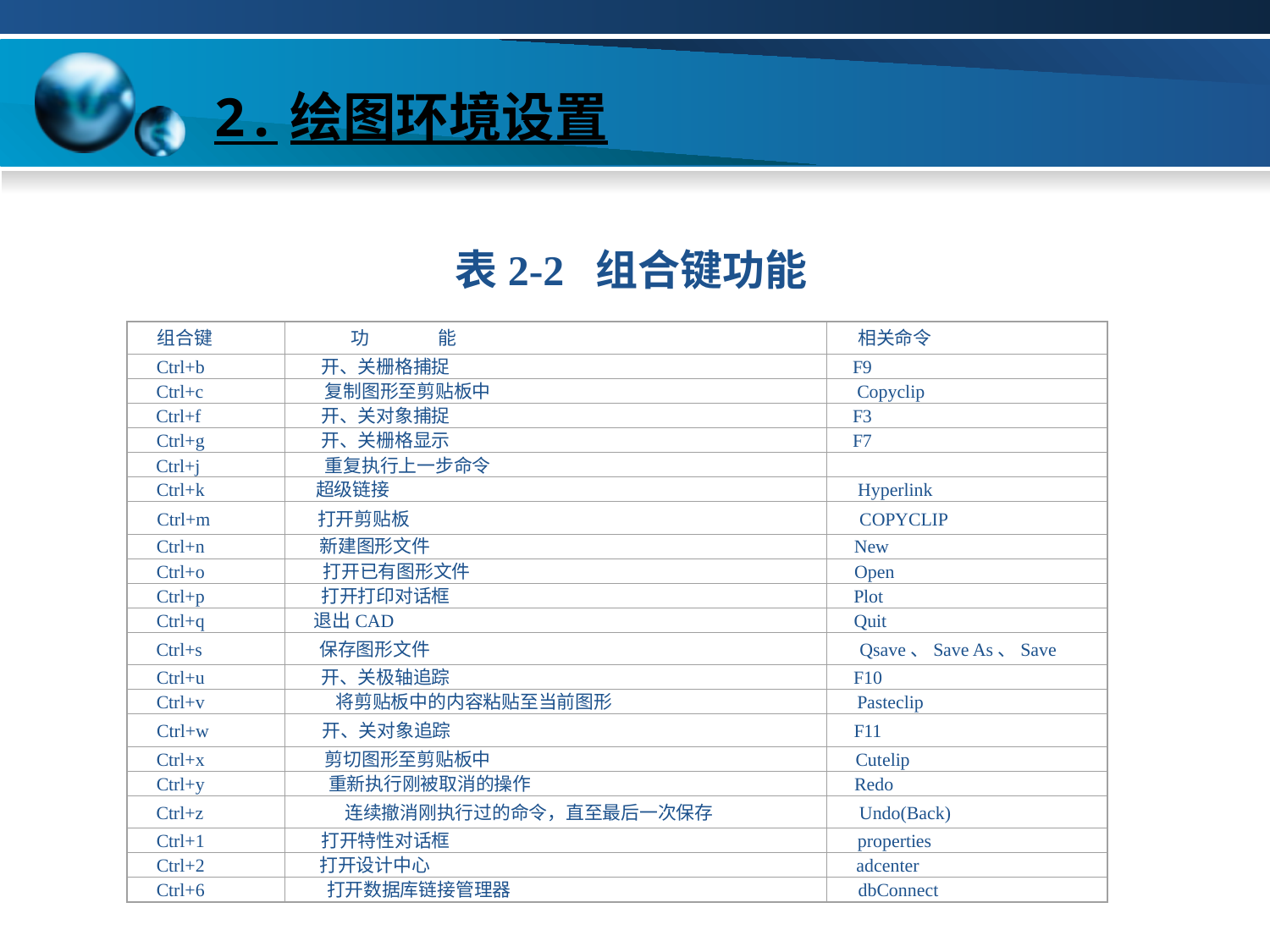

# 2.绘图环境设置
表2-2  组合键功能

组合键

     功                 能

相关命令
Ctrl+b

开、关栅格捕捉

F9

Copyclip

Ctrl+c

复制图形至剪贴板中

Ctrl+f

开、关对象捕捉

F3

Ctrl+g

开、关栅格显示

F7

Ctrl+j

重复执行上一步命令

Ctrl+k

超级链接

Hyperlink

Ctrl+m

打开剪贴板

COPYCLIP

Ctrl+n

新建图形文件

New

Ctrl+o

打开已有图形文件

Open

Ctrl+p

打开打印对话框

Plot

Ctrl+q

退出CAD

Quit

Ctrl+s

保存图形文件

Qsave、Save As、Save

Ctrl+u

开、关极轴追踪

F10

Ctrl+v

将剪贴板中的内容粘贴至当前图形

Pasteclip

Ctrl+w

开、关对象追踪

F11

Ctrl+x

剪切图形至剪贴板中

Cutelip

Ctrl+y

重新执行刚被取消的操作

Redo

Ctrl+z

连续撤消刚执行过的命令，直至最后一次保存

Undo(Back)

Ctrl+1

打开特性对话框

properties

Ctrl+2

打开设计中心

adcenter

dbConnect

Ctrl+6

打开数据库链接管理器